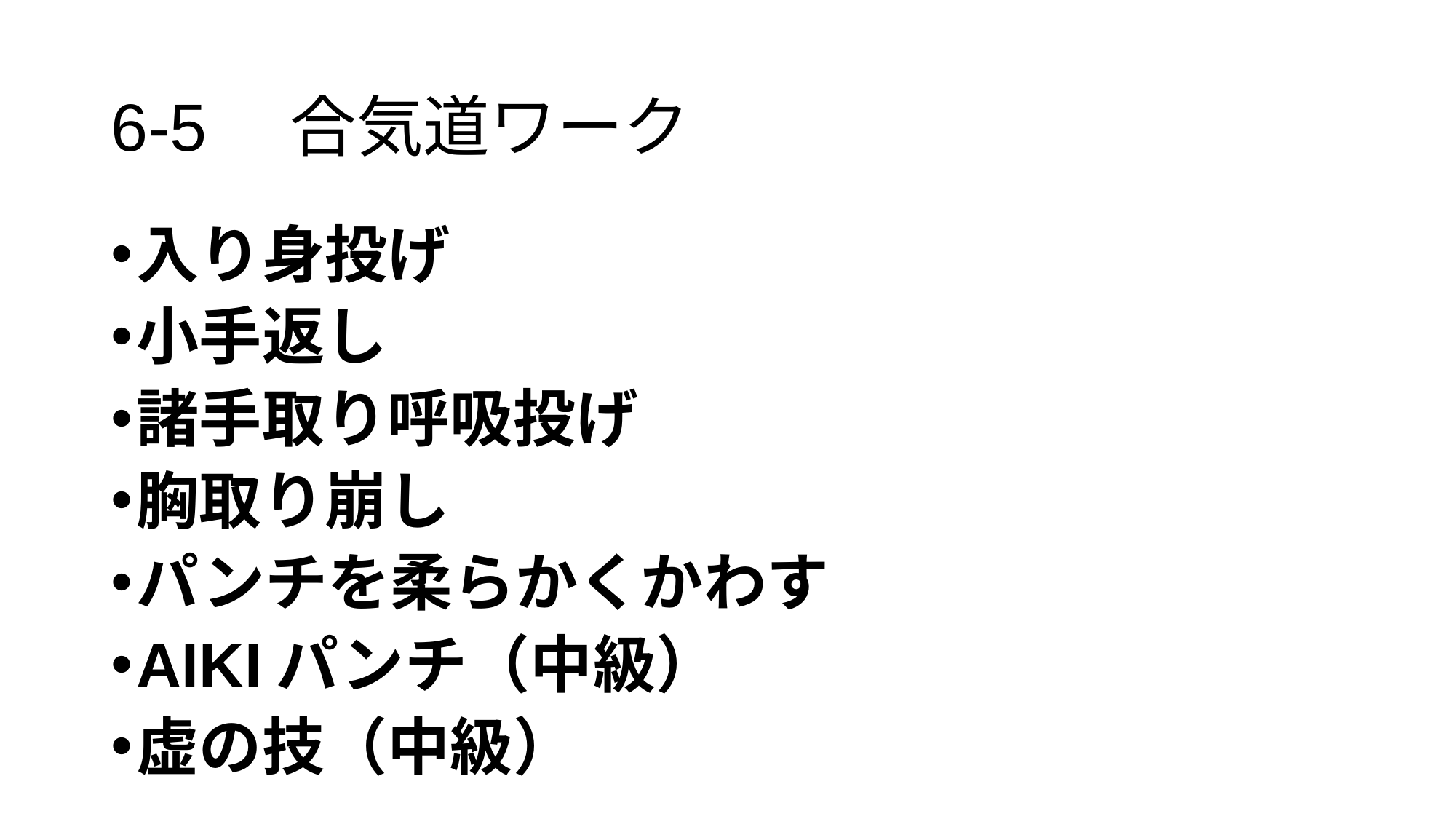

# 6-5　合気道ワーク
入り身投げ
小手返し
諸手取り呼吸投げ
胸取り崩し
パンチを柔らかくかわす
AIKIパンチ（中級）
虚の技（中級）